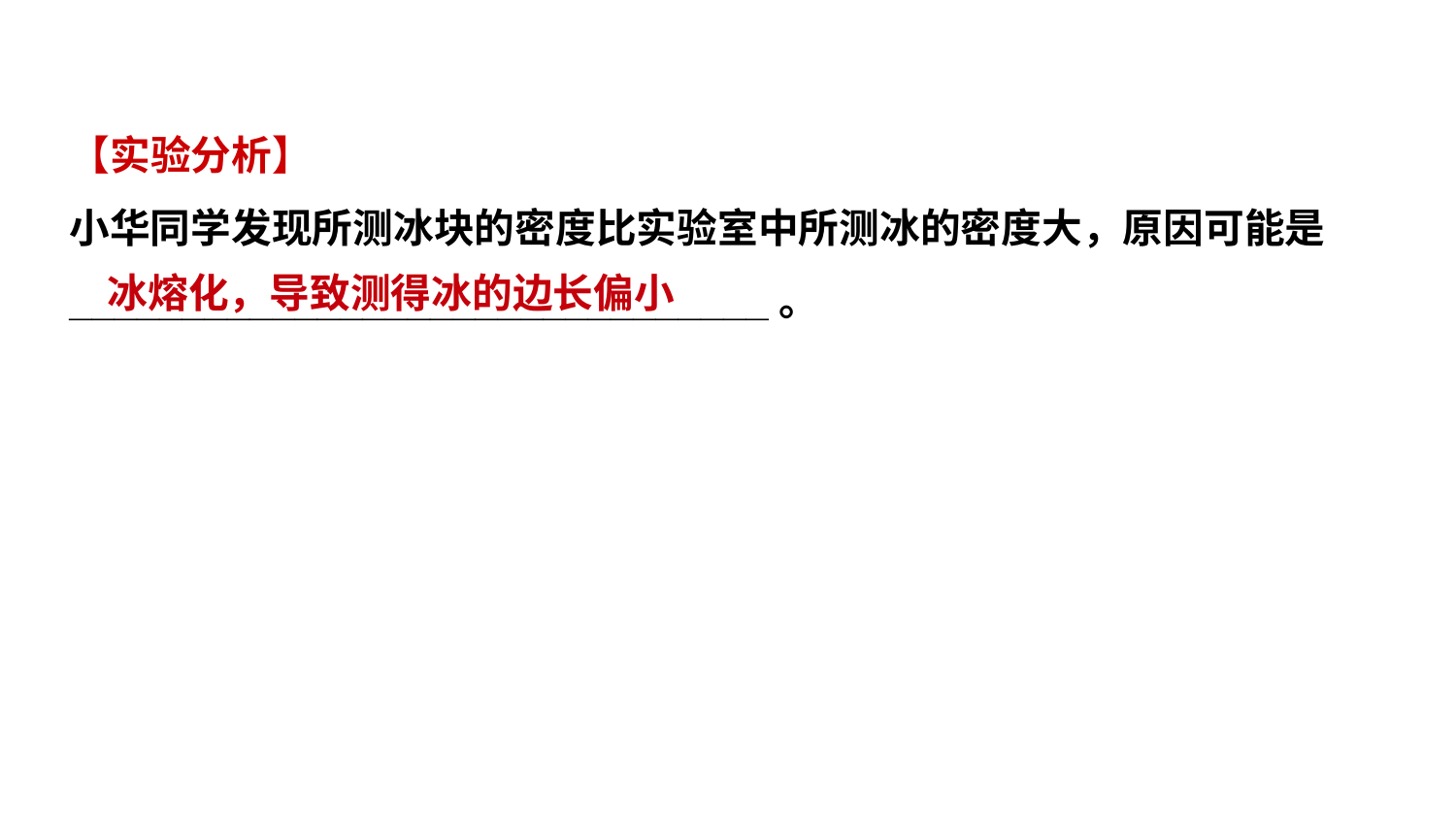

【实验分析】
小华同学发现所测冰块的密度比实验室中所测冰的密度大，原因可能是
_______________________________。
 冰熔化，导致测得冰的边长偏小